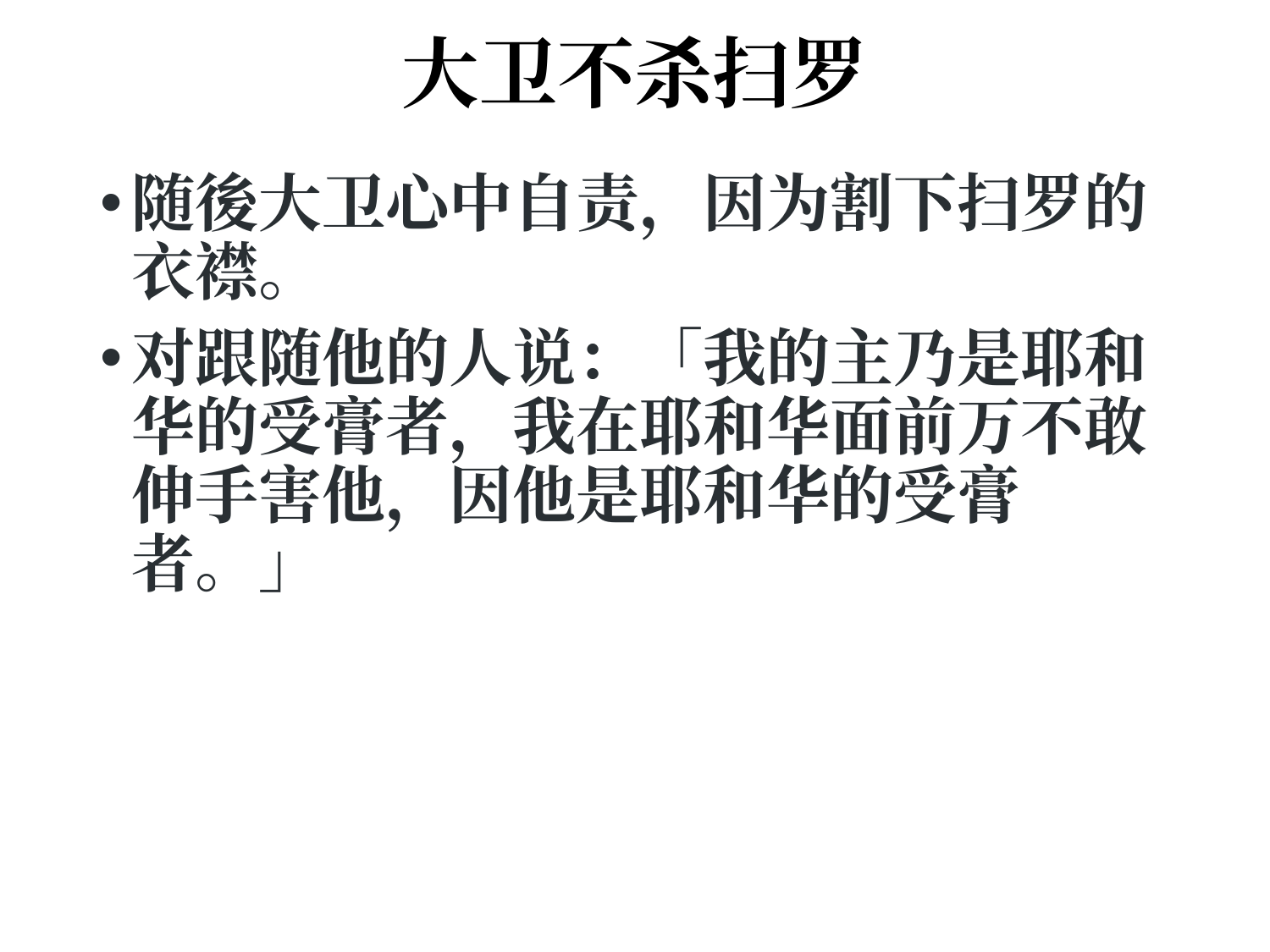

# 大卫不杀扫罗
随後大卫心中自责，因为割下扫罗的衣襟。
对跟随他的人说：「我的主乃是耶和华的受膏者，我在耶和华面前万不敢伸手害他，因他是耶和华的受膏者。」